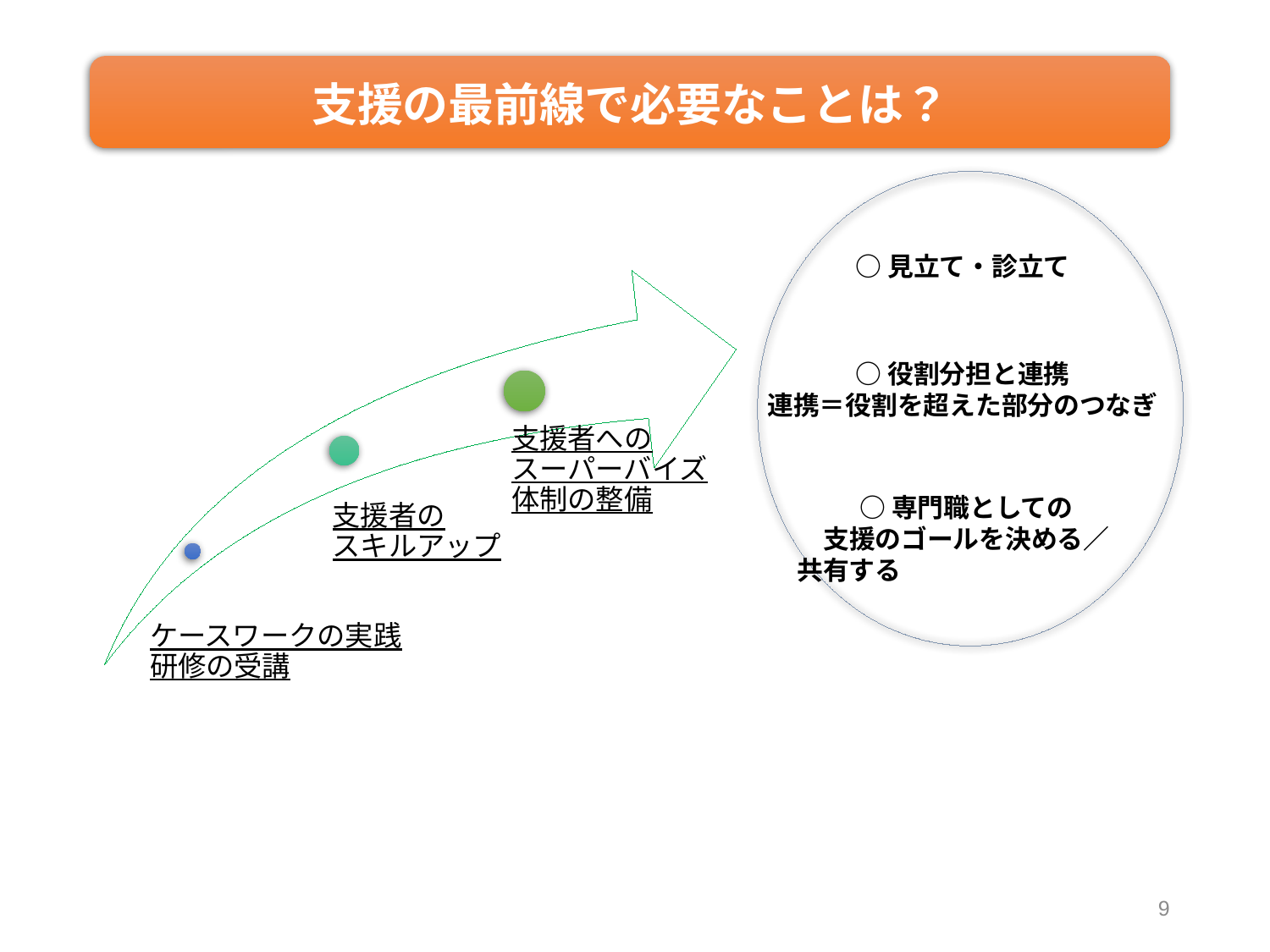

支援の最前線で必要なことは？
ケースワークの実践
研修の受講
支援者の
スキルアップ
支援者への
スーパーバイズ体制の整備

○見立て・診立て
○役割分担と連携
連携＝役割を超えた部分のつなぎ
○専門職としての
支援のゴールを決める／
共有する
9